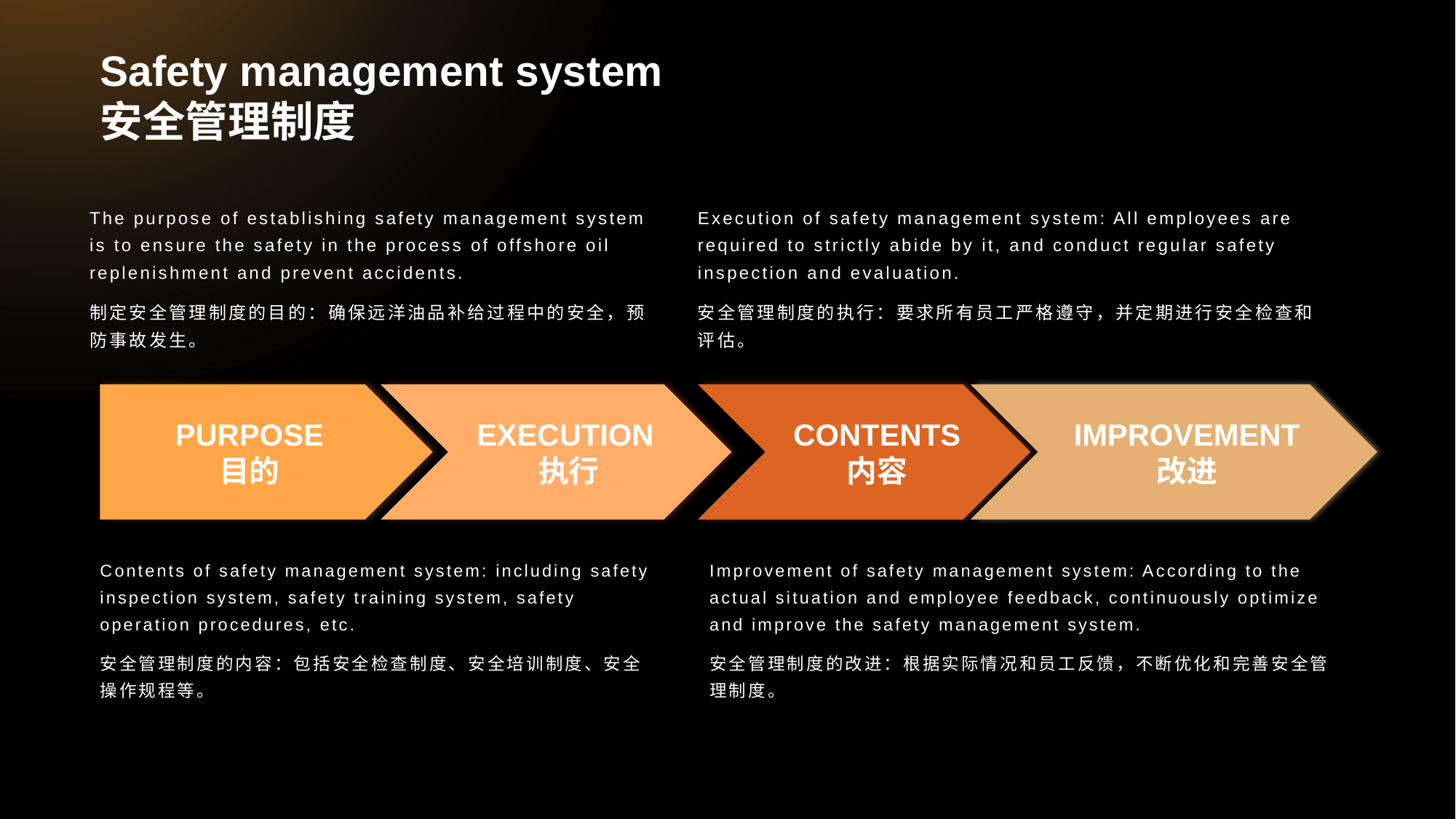

# Safety management system 安全管理制度
The purpose of establishing safety management system is to ensure the safety in the process of offshore oil replenishment and prevent accidents.
制定安全管理制度的目的：确保远洋油品补给过程中的安全，预防事故发生。
Execution of safety management system: All employees are required to strictly abide by it, and conduct regular safety inspection and evaluation.
安全管理制度的执行：要求所有员工严格遵守，并定期进行安全检查和评估。
PURPOSE
目的
CONTENTS
内容
EXECUTION执行
IMPROVEMENT
改进
Contents of safety management system: including safety inspection system, safety training system, safety operation procedures, etc.
安全管理制度的内容：包括安全检查制度、安全培训制度、安全操作规程等。
Improvement of safety management system: According to the actual situation and employee feedback, continuously optimize and improve the safety management system.
安全管理制度的改进：根据实际情况和员工反馈，不断优化和完善安全管理制度。